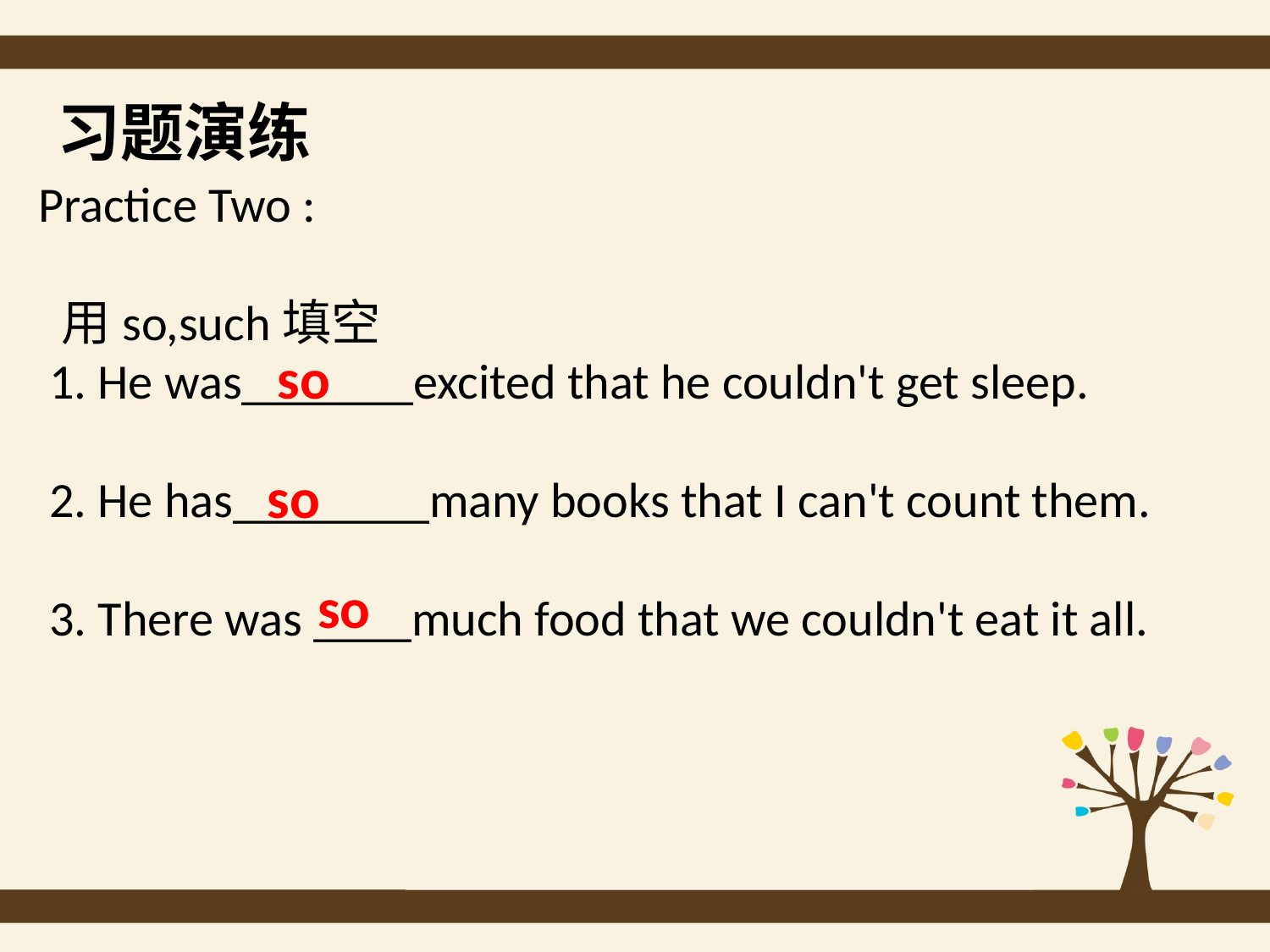

#
习题演练
Practice Two :

 用so,such填空
 1. He was_______excited that he couldn't get sleep.

 2. He has________many books that I can't count them.

 3. There was ____much food that we couldn't eat it all.

so
so
so